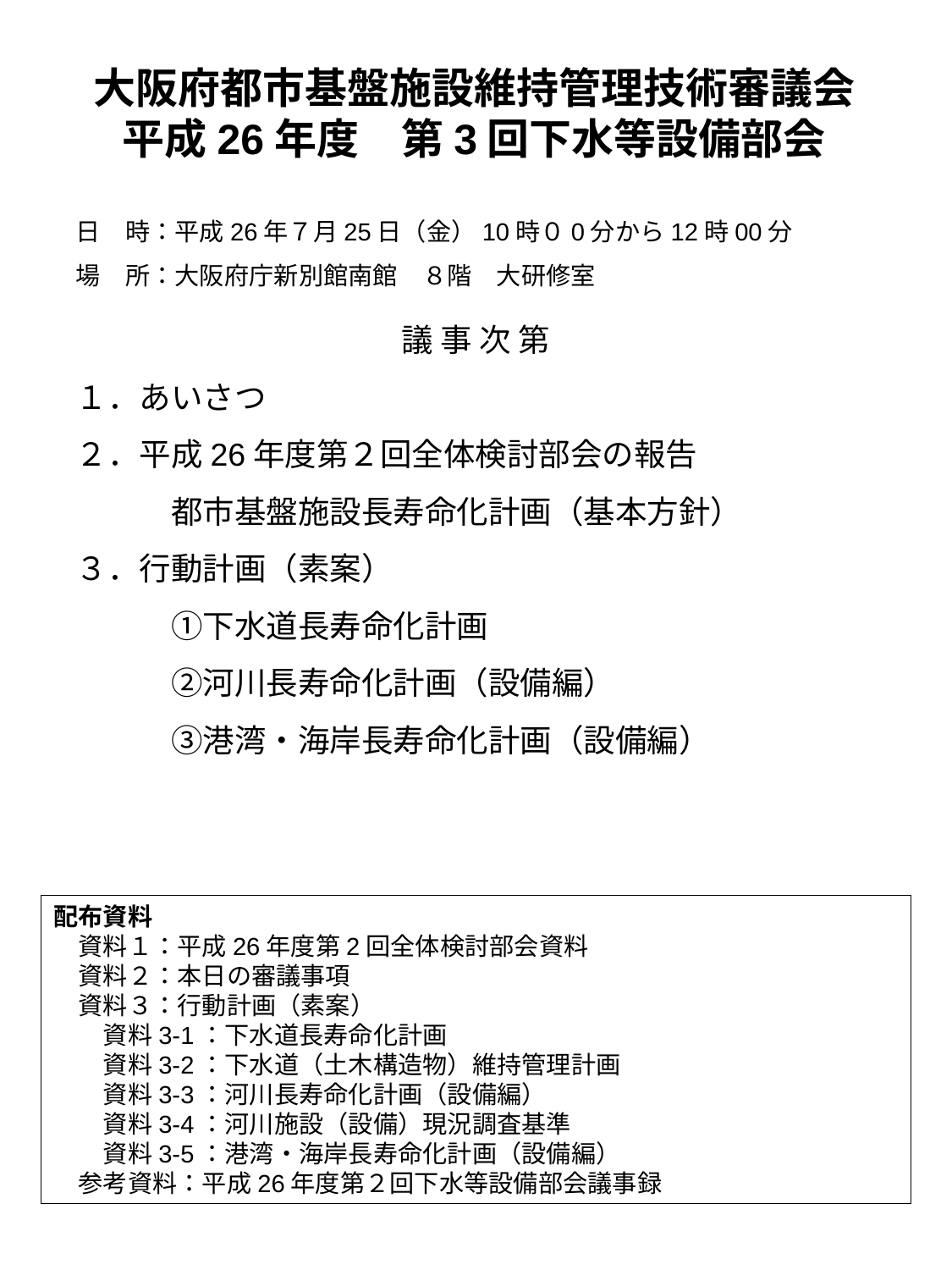

# 大阪府都市基盤施設維持管理技術審議会 平成26年度　第3回下水等設備部会
日　時：平成26年７月25日（金）10時０0分から12時00分
場　所：大阪府庁新別館南館　８階　大研修室
議 事 次 第
１．あいさつ
２．平成26年度第２回全体検討部会の報告
　　　都市基盤施設長寿命化計画（基本方針）
３．行動計画（素案）
　　　①下水道長寿命化計画
　　　②河川長寿命化計画（設備編）
　　　③港湾・海岸長寿命化計画（設備編）
配布資料
　資料１：平成26年度第2回全体検討部会資料
　資料２：本日の審議事項
　資料３：行動計画（素案）
　　資料3-1：下水道長寿命化計画
　　資料3-2：下水道（土木構造物）維持管理計画
　　資料3-3：河川長寿命化計画（設備編）
　　資料3-4：河川施設（設備）現況調査基準
　　資料3-5：港湾・海岸長寿命化計画（設備編）
　参考資料：平成26年度第２回下水等設備部会議事録